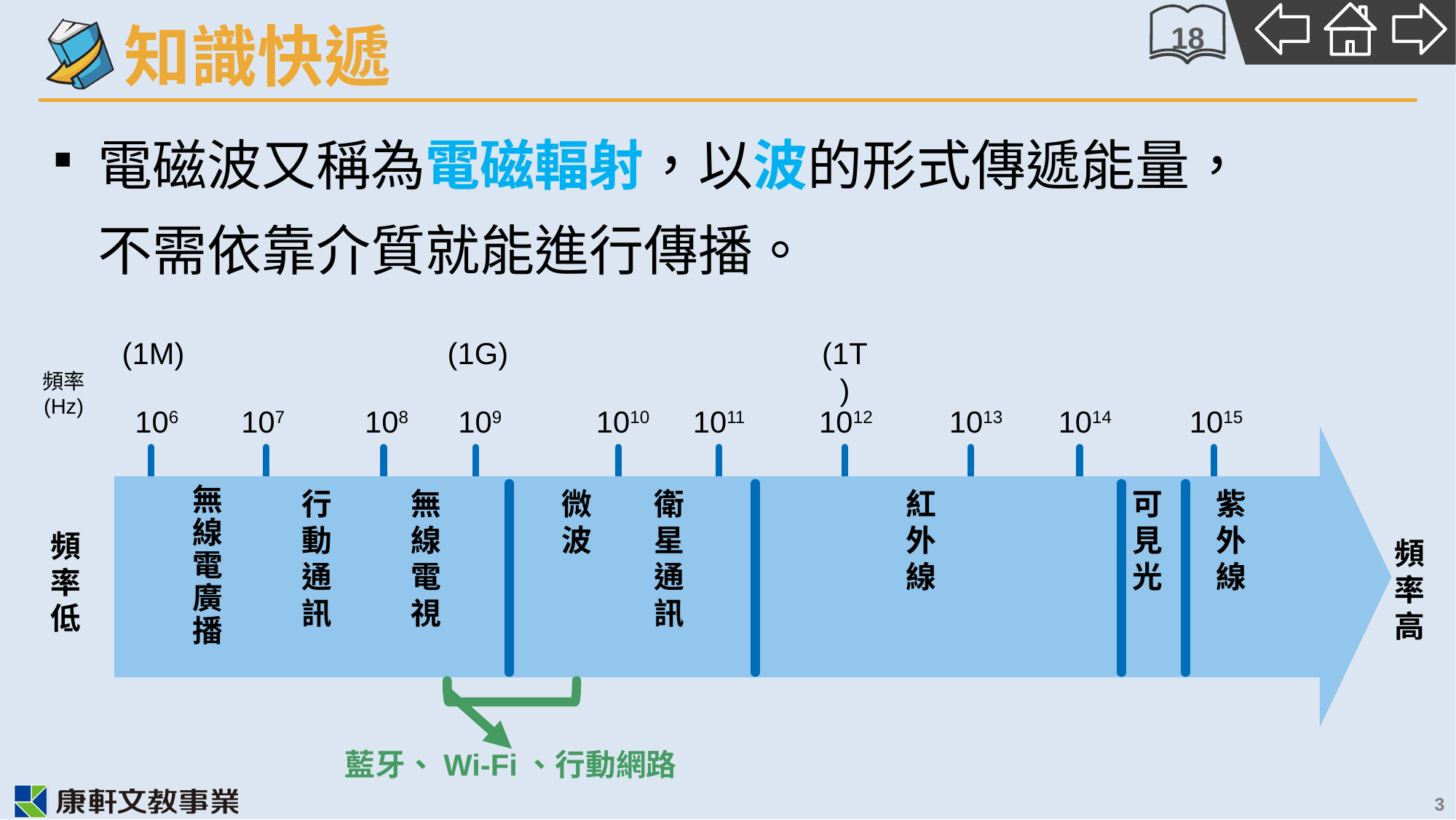

18
電磁波又稱為電磁輻射，以波的形式傳遞能量，
不需依靠介質就能進行傳播。
(1G)
(1M)
(1T)
頻率
(Hz)
106
107
108
109
1010
1011
1012
1013
1014
1015

無線電廣播
行動通訊
無線電視
微波
衛星通訊
紅外線
可見光
紫外線
頻率低
頻率高

藍牙、Wi-Fi、行動網路
3